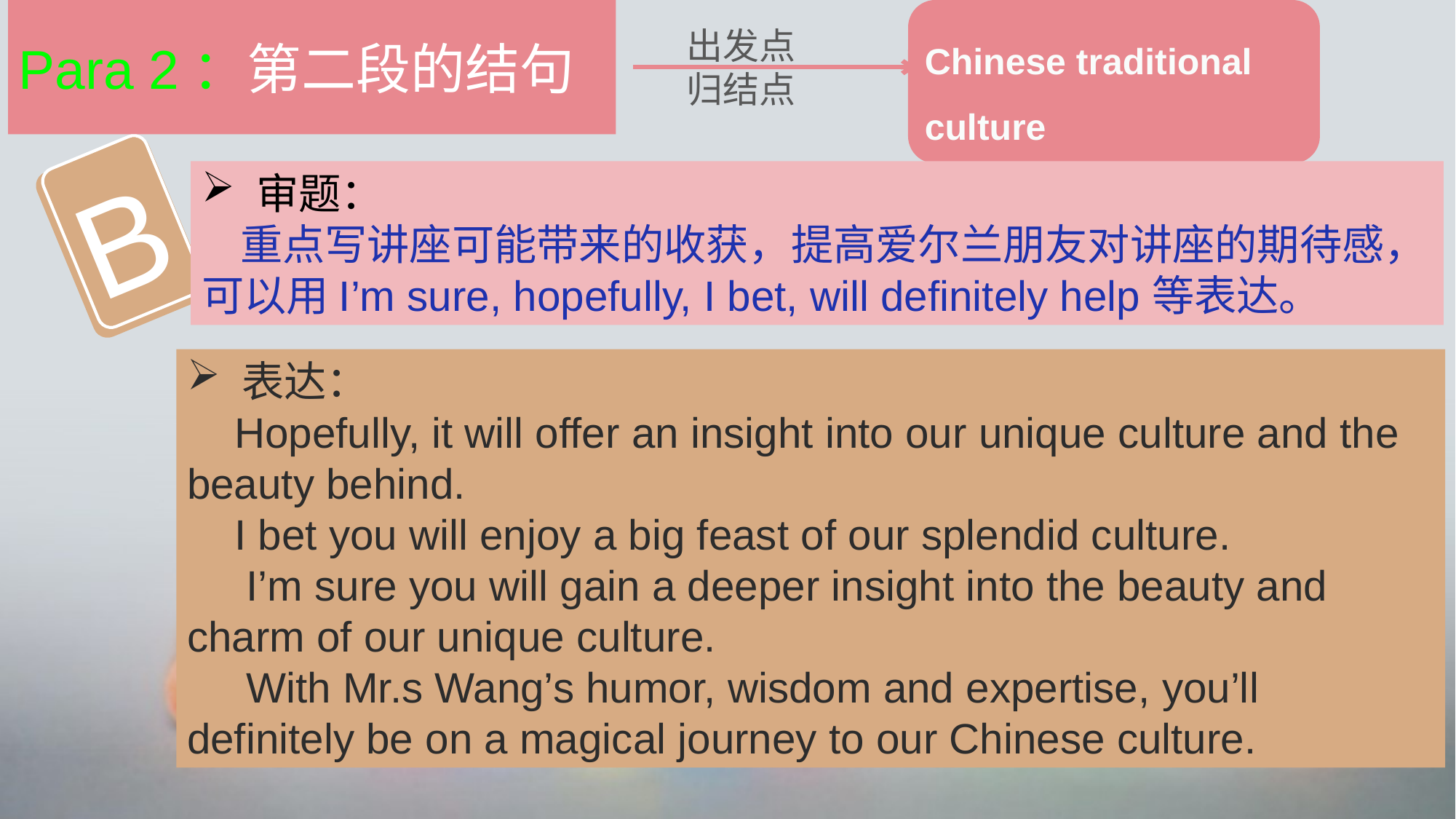

Para 2：第二段的结句
Chinese traditional culture
出发点
归结点

B

审题：
   重点写讲座可能带来的收获，提高爱尔兰朋友对讲座的期待感，可以用I’m sure, hopefully, I bet, will definitely help等表达。
表达：
    Hopefully, it will offer an insight into our unique culture and the beauty behind.
    I bet you will enjoy a big feast of our splendid culture.
     I’m sure you will gain a deeper insight into the beauty and charm of our unique culture.
     With Mr.s Wang’s humor, wisdom and expertise, you’ll definitely be on a magical journey to our Chinese culture.